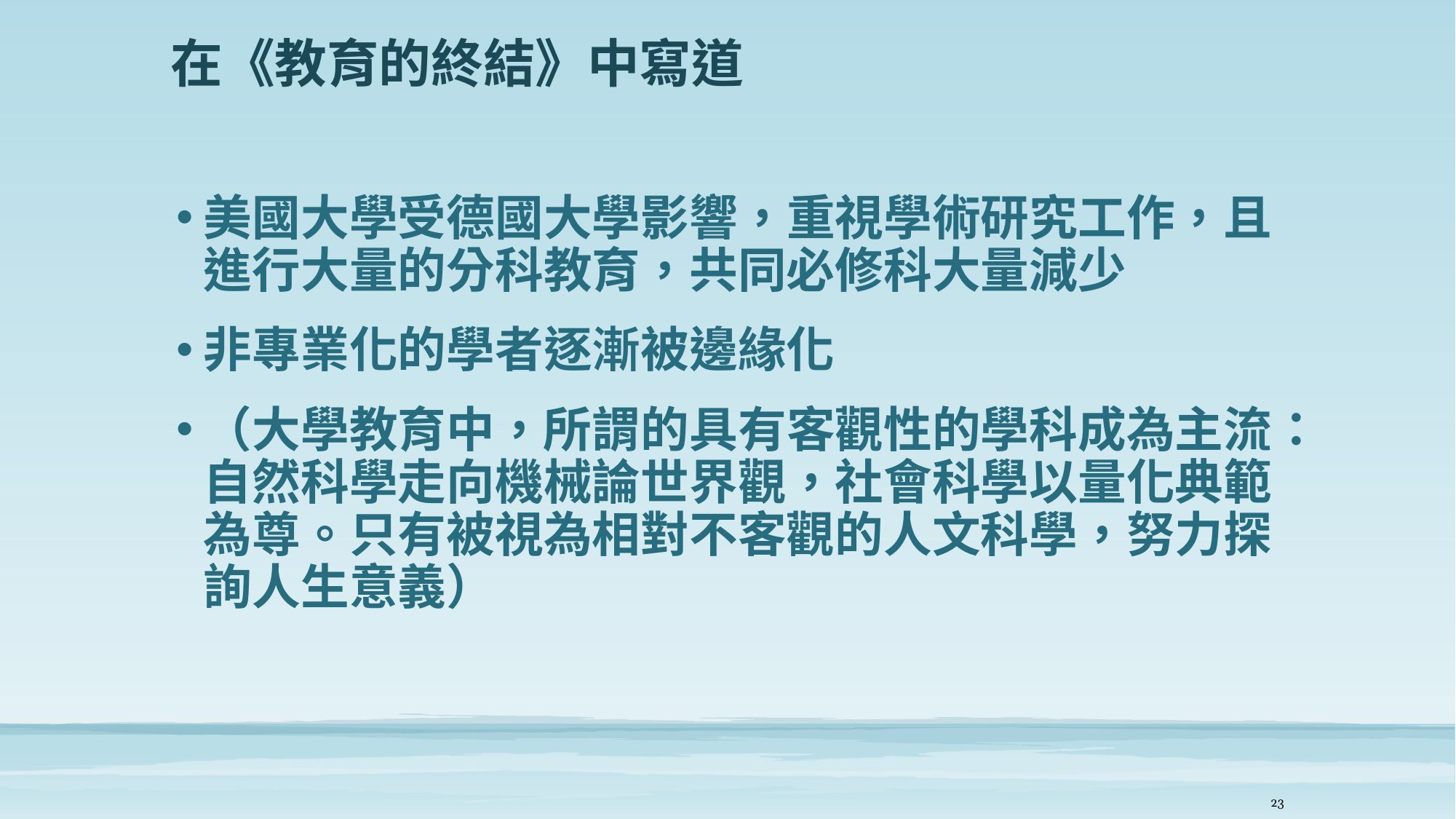

# 在《教育的終結》中寫道
美國大學受德國大學影響，重視學術研究工作，且進行大量的分科教育，共同必修科大量減少
非專業化的學者逐漸被邊緣化
（大學教育中，所謂的具有客觀性的學科成為主流：自然科學走向機械論世界觀，社會科學以量化典範為尊。只有被視為相對不客觀的人文科學，努力探詢人生意義）
23